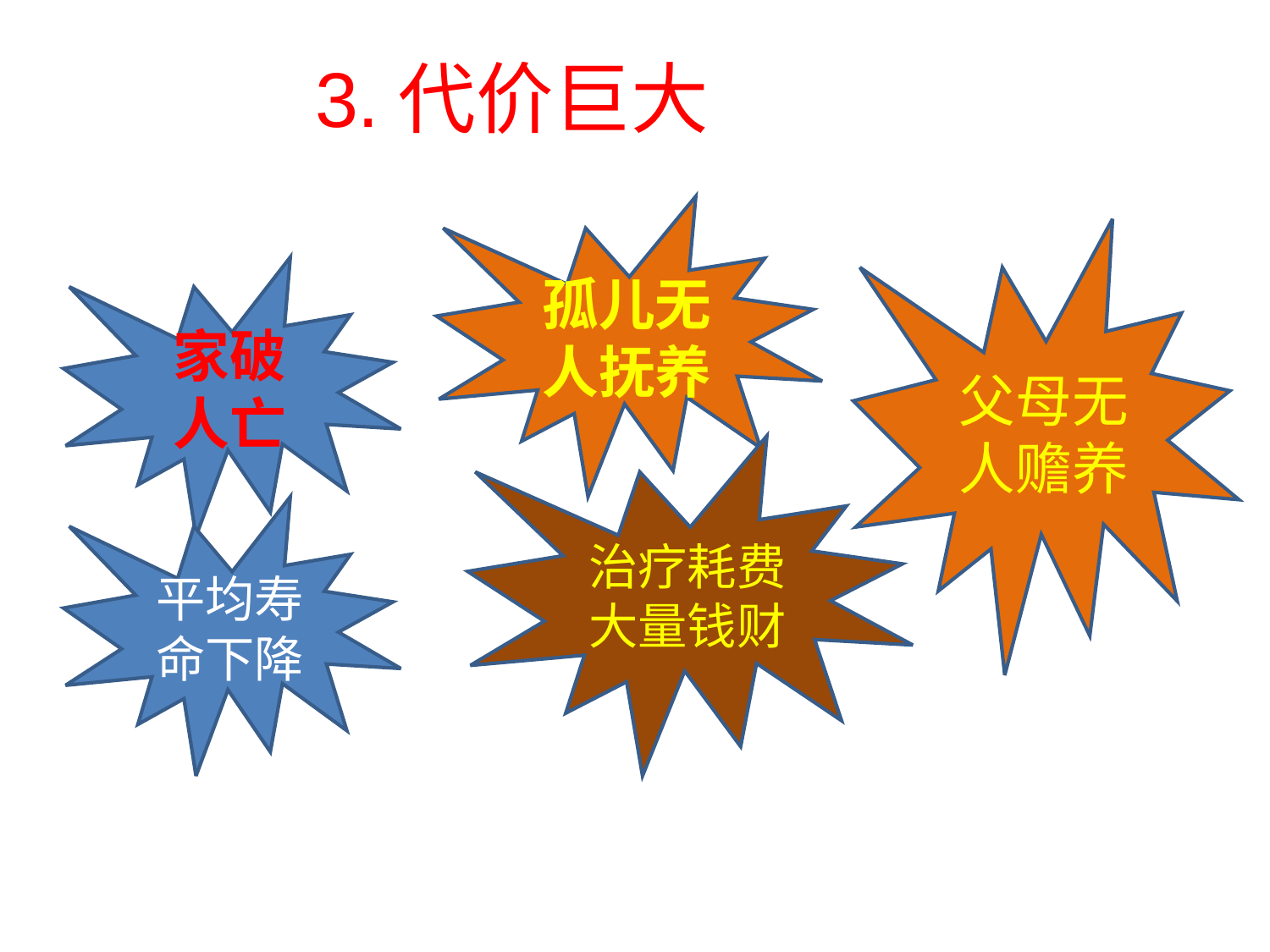

3.代价巨大
孤儿无人抚养
父母无人赡养
家破人亡
治疗耗费大量钱财
平均寿命下降